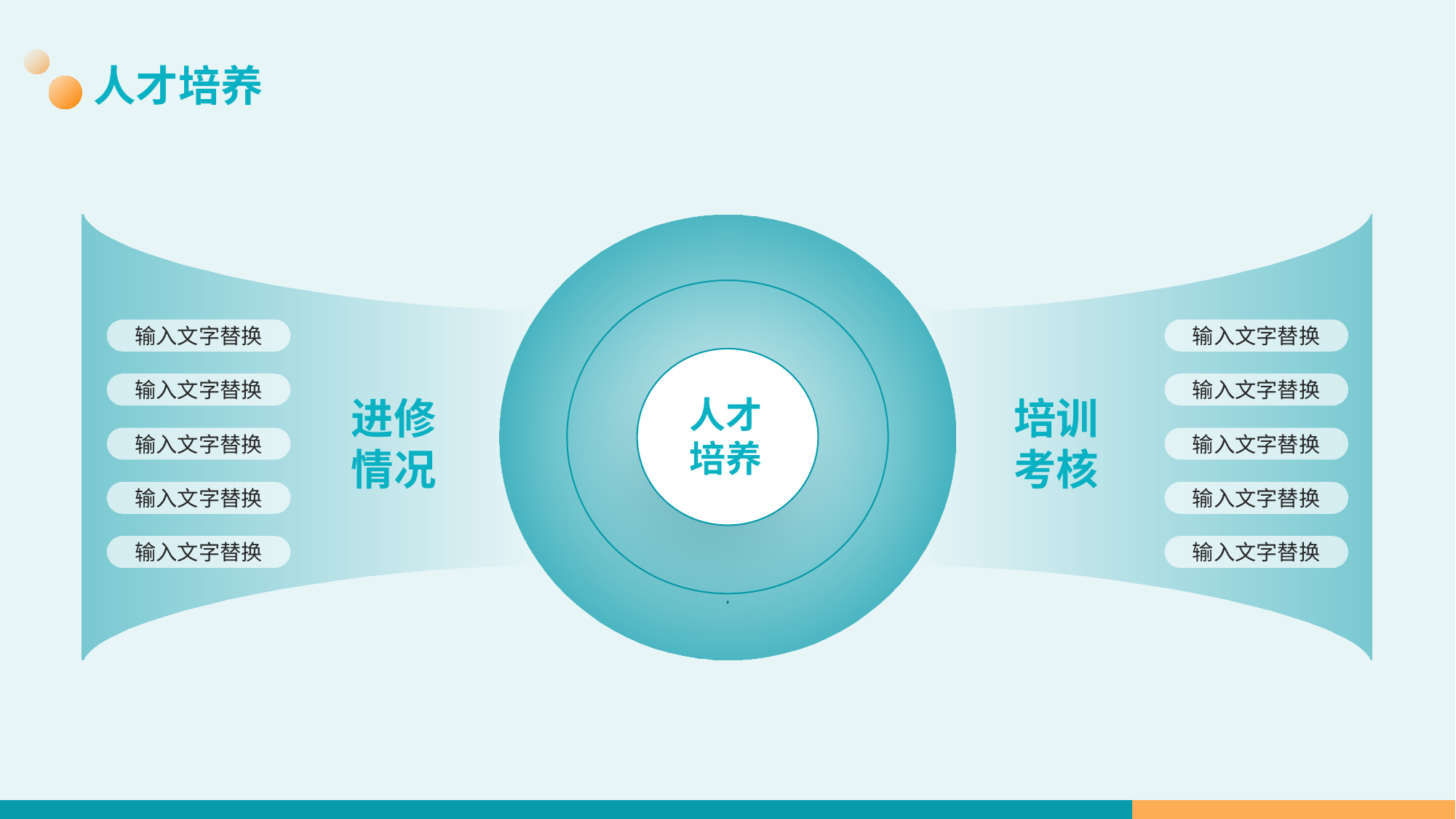

人才培养

输入文字替换
输入文字替换

输入文字替换
输入文字替换
人才
培养
进修情况
培训考核
输入文字替换
输入文字替换
输入文字替换
输入文字替换
输入文字替换
输入文字替换